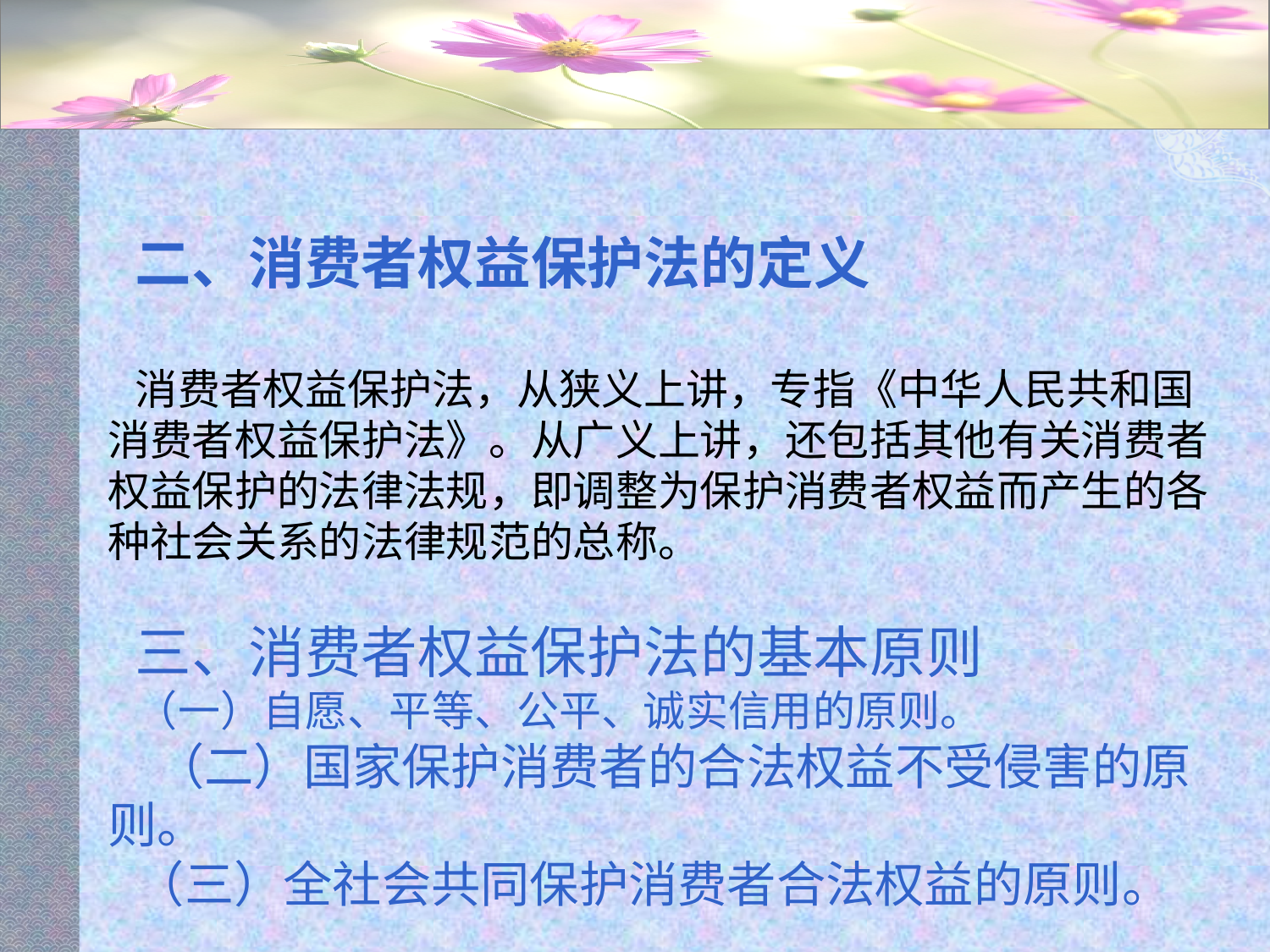

#
二、消费者权益保护法的定义

消费者权益保护法，从狭义上讲，专指《中华人民共和国消费者权益保护法》。从广义上讲，还包括其他有关消费者权益保护的法律法规，即调整为保护消费者权益而产生的各种社会关系的法律规范的总称。

三、消费者权益保护法的基本原则
（一）自愿、平等、公平、诚实信用的原则。
 （二）国家保护消费者的合法权益不受侵害的原则。
（三）全社会共同保护消费者合法权益的原则。